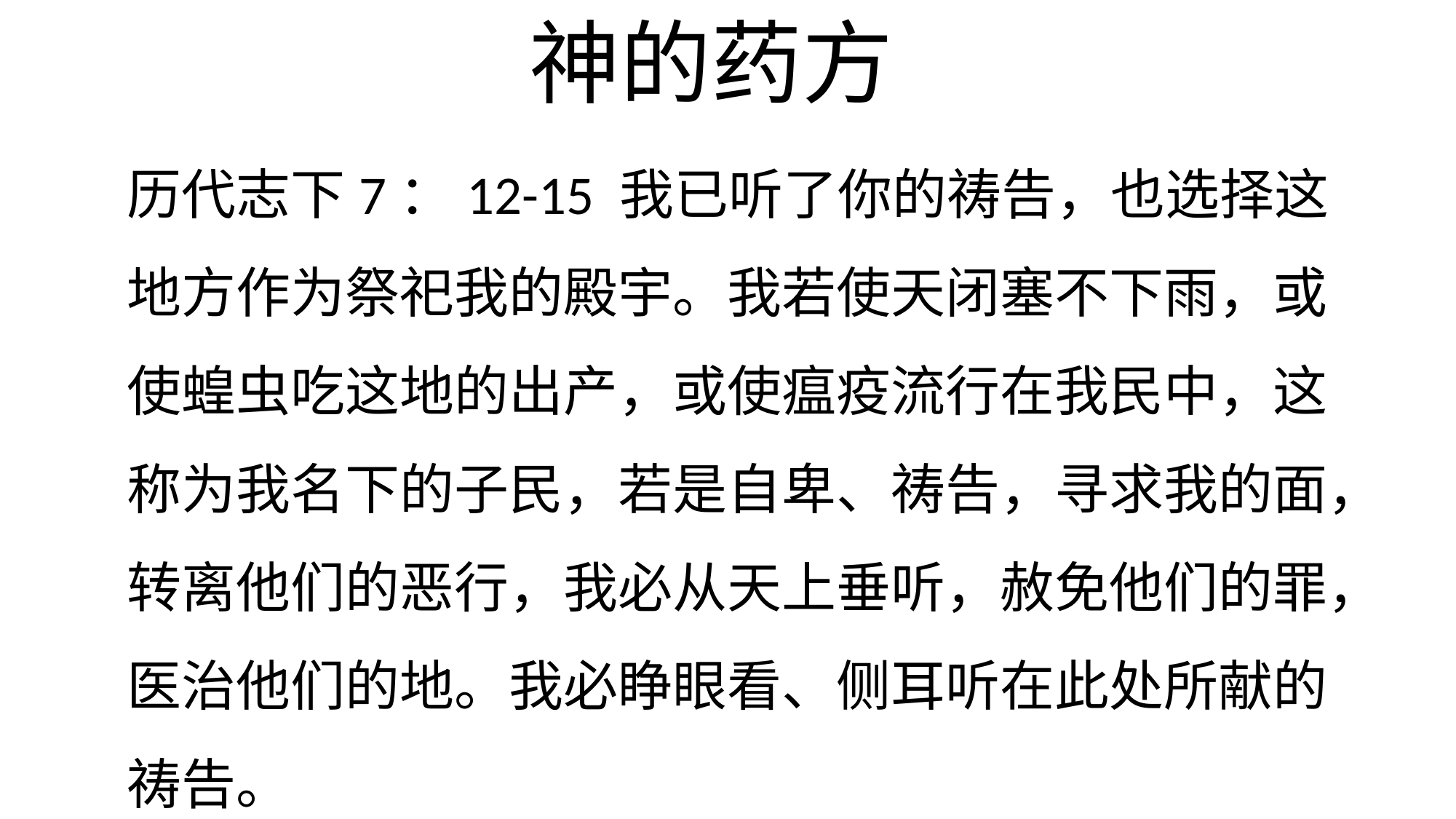

# 神的药方
历代志下7：12-15 我已听了你的祷告，也选择这地方作为祭祀我的殿宇。我若使天闭塞不下雨，或使蝗虫吃这地的出产，或使瘟疫流行在我民中，这称为我名下的子民，若是自卑、祷告，寻求我的面，转离他们的恶行，我必从天上垂听，赦免他们的罪，医治他们的地。我必睁眼看、侧耳听在此处所献的祷告。